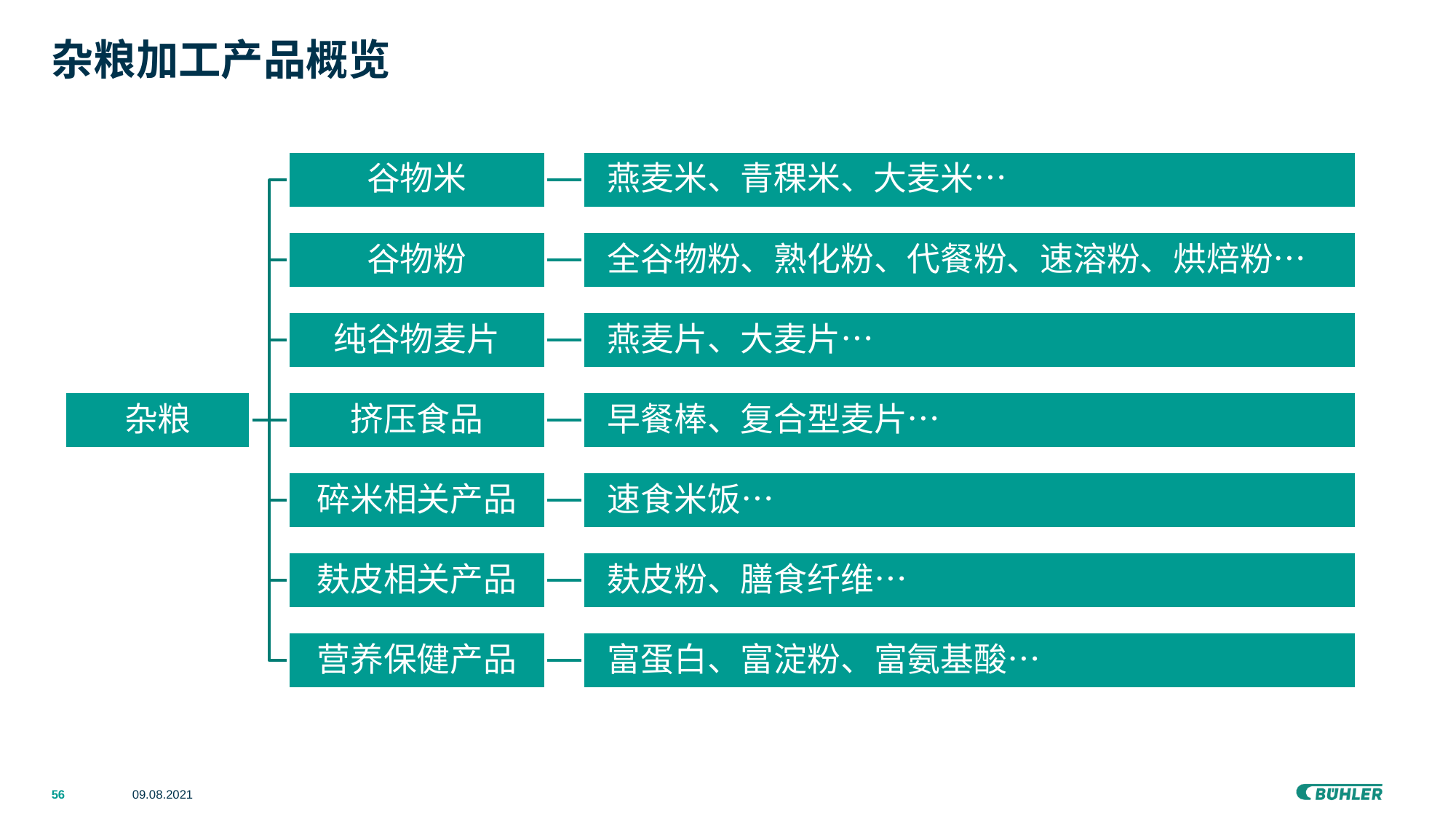

# 杂粮加工产品概览
杂粮
谷物米
  燕麦米、青稞米、大麦米…
谷物粉
  全谷物粉、熟化粉、代餐粉、速溶粉、烘焙粉…
纯谷物麦片
  燕麦片、大麦片…
挤压食品
  早餐棒、复合型麦片…
碎米相关产品
  速食米饭…
麸皮相关产品
  麸皮粉、膳食纤维…
营养保健产品
  富蛋白、富淀粉、富氨基酸…